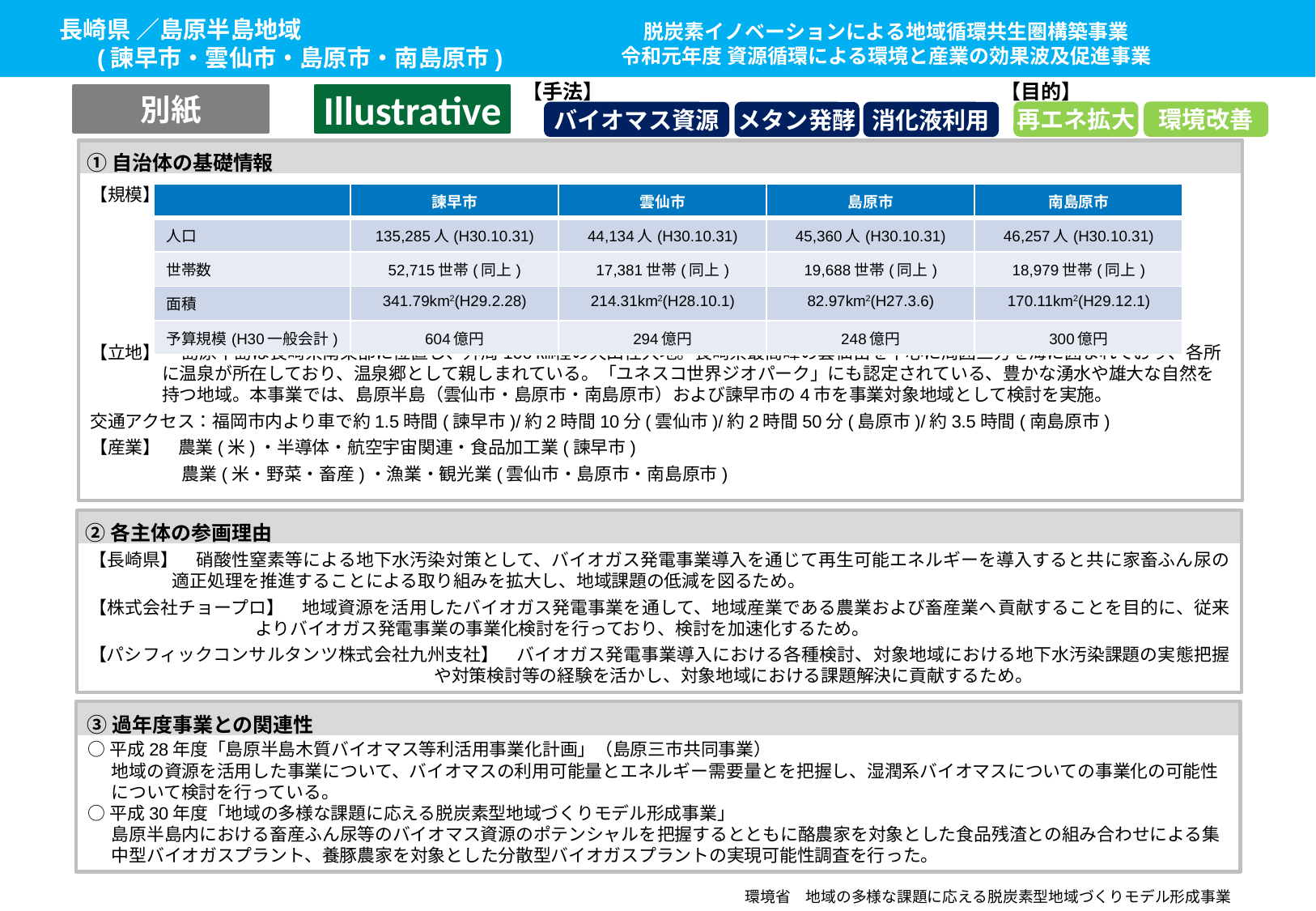

長崎県 ／島原半島地域
(諫早市・雲仙市・島原市・南島原市)
脱炭素イノベーションによる地域循環共生圏構築事業
令和元年度 資源循環による環境と産業の効果波及促進事業
【目的】
【手法】
別紙
Illustrative
再エネ拡大
環境改善
バイオマス資源
メタン発酵
消化液利用
①自治体の基礎情報

【規模】

【立地】　 島原半島は長崎県南東部に位置し、外周100㎞程の火山性大地。長崎県最高峰の雲仙岳を中心に周囲三方を海に囲まれており、各所に温泉が所在しており、温泉郷として親しまれている。「ユネスコ世界ジオパーク」にも認定されている、豊かな湧水や雄大な自然を持つ地域。本事業では、島原半島（雲仙市・島原市・南島原市）および諫早市の4市を事業対象地域として検討を実施。
交通アクセス：福岡市内より車で約1.5時間(諫早市)/約2時間10分(雲仙市)/約2時間50分(島原市)/約3.5時間(南島原市)
【産業】　農業(米)・半導体・航空宇宙関連・食品加工業(諫早市)
　　　　　 農業(米・野菜・畜産)・漁業・観光業(雲仙市・島原市・南島原市)
|  | 諫早市 | 雲仙市 | 島原市 | 南島原市 |
| --- | --- | --- | --- | --- |
| 人口 | 135,285人(H30.10.31) | 44,134人(H30.10.31) | 45,360人(H30.10.31) | 46,257人(H30.10.31) |
| 世帯数 | 52,715世帯(同上) | 17,381世帯(同上) | 19,688世帯(同上) | 18,979世帯(同上) |
| 面積 | 341.79km2(H29.2.28) | 214.31km2(H28.10.1) | 82.97km2(H27.3.6) | 170.11km2(H29.12.1) |
| 予算規模(H30一般会計) | 604億円 | 294億円 | 248億円 | 300億円 |
②各主体の参画理由

【長崎県】　硝酸性窒素等による地下水汚染対策として、バイオガス発電事業導入を通じて再生可能エネルギーを導入すると共に家畜ふん尿の適正処理を推進することによる取り組みを拡大し、地域課題の低減を図るため。
【株式会社チョープロ】　地域資源を活用したバイオガス発電事業を通して、地域産業である農業および畜産業へ貢献することを目的に、従来よりバイオガス発電事業の事業化検討を行っており、検討を加速化するため。
【パシフィックコンサルタンツ株式会社九州支社】　バイオガス発電事業導入における各種検討、対象地域における地下水汚染課題の実態把握や対策検討等の経験を活かし、対象地域における課題解決に貢献するため。
③過年度事業との関連性

○平成28年度「島原半島木質バイオマス等利活用事業化計画」（島原三市共同事業）
地域の資源を活用した事業について、バイオマスの利用可能量とエネルギー需要量とを把握し、湿潤系バイオマスについての事業化の可能性について検討を行っている。
○平成30年度「地域の多様な課題に応える脱炭素型地域づくりモデル形成事業」
島原半島内における畜産ふん尿等のバイオマス資源のポテンシャルを把握するとともに酪農家を対象とした食品残渣との組み合わせによる集中型バイオガスプラント、養豚農家を対象とした分散型バイオガスプラントの実現可能性調査を行った。
環境省　地域の多様な課題に応える脱炭素型地域づくりモデル形成事業